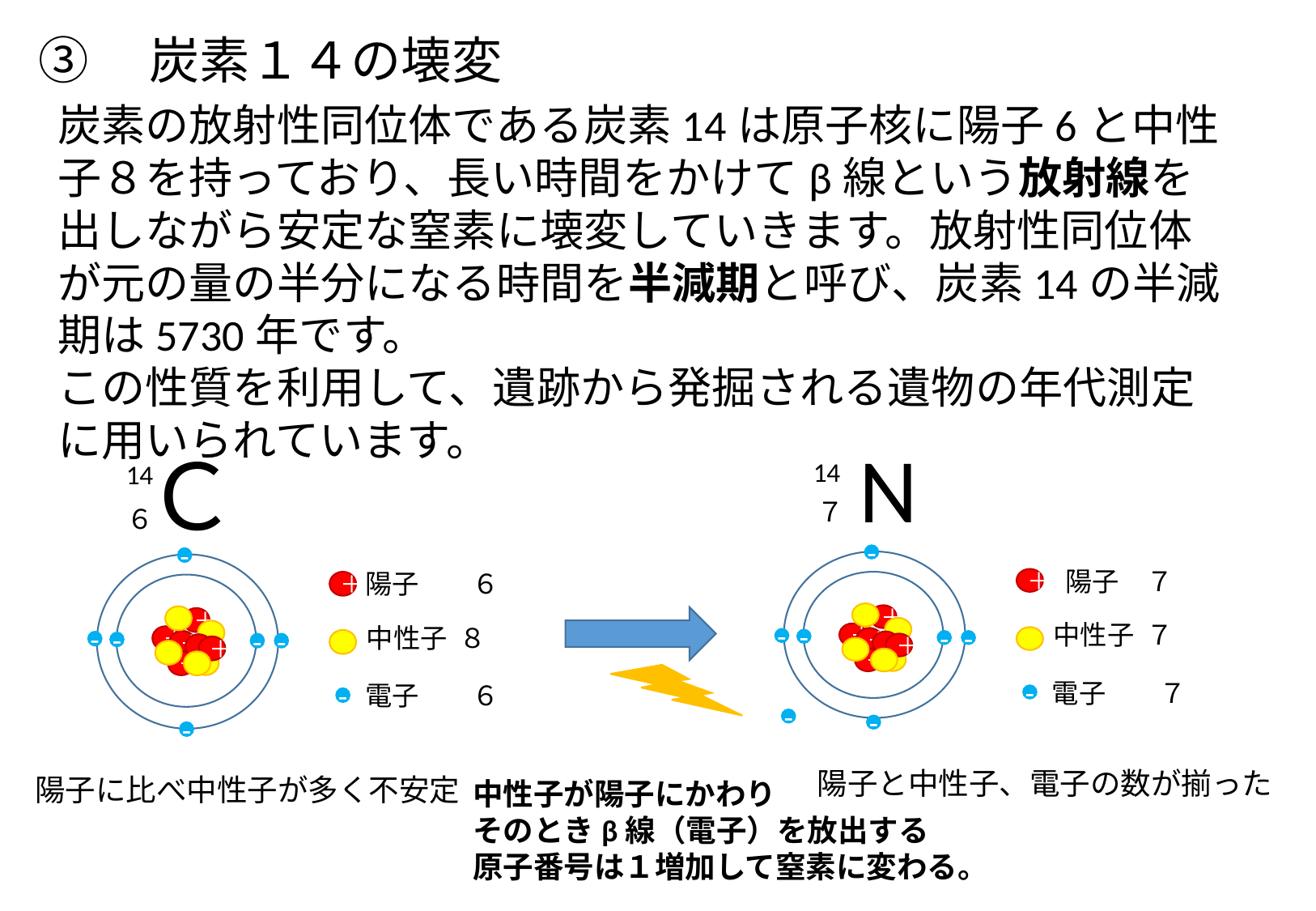

# ③　炭素１４の壊変
炭素の放射性同位体である炭素14は原子核に陽子6と中性子８を持っており、長い時間をかけてβ線という放射線を出しながら安定な窒素に壊変していきます。放射性同位体が元の量の半分になる時間を半減期と呼び、炭素14の半減期は5730年です。
この性質を利用して、遺跡から発掘される遺物の年代測定に用いられています。
N
Ｃ
14
14
７
６
-
-

陽子　７
陽子　　６
＋

＋

＋

＋
中性子  ７
中性子  ８

＋

＋

＋
-
-

＋
-
-
＋
-
-
＋
-
-
＋
＋

＋

＋

電子　　７
電子　　６
-
-
-
-
-
陽子と中性子、電子の数が揃った

陽子に比べ中性子が多く不安定

中性子が陽子にかわり
そのときβ線（電子）を放出する
原子番号は１増加して窒素に変わる。